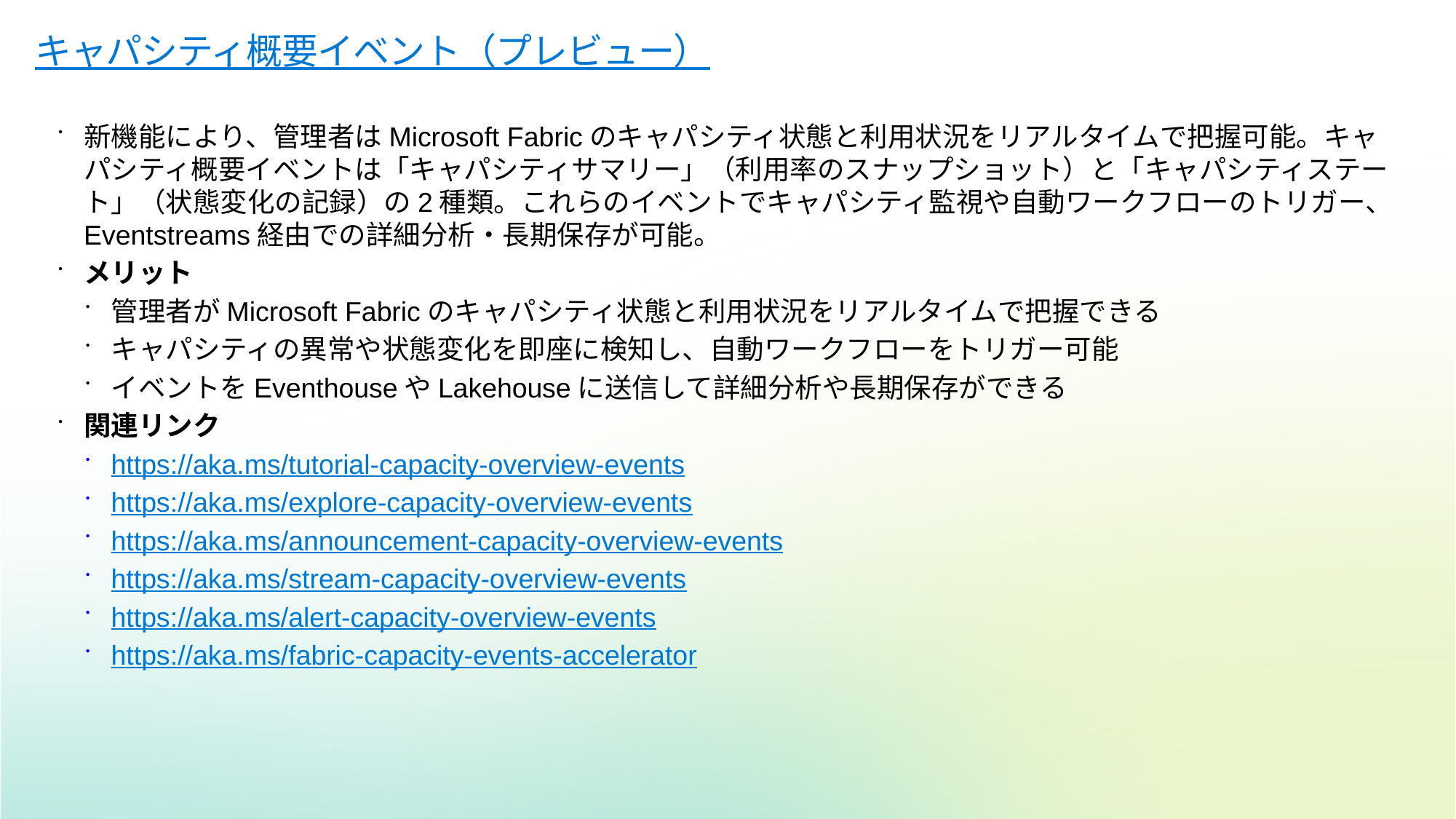

# キャパシティ概要イベント（プレビュー）
新機能により、管理者はMicrosoft Fabricのキャパシティ状態と利用状況をリアルタイムで把握可能。キャパシティ概要イベントは「キャパシティサマリー」（利用率のスナップショット）と「キャパシティステート」（状態変化の記録）の2種類。これらのイベントでキャパシティ監視や自動ワークフローのトリガー、Eventstreams経由での詳細分析・長期保存が可能。
メリット
管理者がMicrosoft Fabricのキャパシティ状態と利用状況をリアルタイムで把握できる
キャパシティの異常や状態変化を即座に検知し、自動ワークフローをトリガー可能
イベントをEventhouseやLakehouseに送信して詳細分析や長期保存ができる
関連リンク
https://aka.ms/tutorial-capacity-overview-events
https://aka.ms/explore-capacity-overview-events
https://aka.ms/announcement-capacity-overview-events
https://aka.ms/stream-capacity-overview-events
https://aka.ms/alert-capacity-overview-events
https://aka.ms/fabric-capacity-events-accelerator